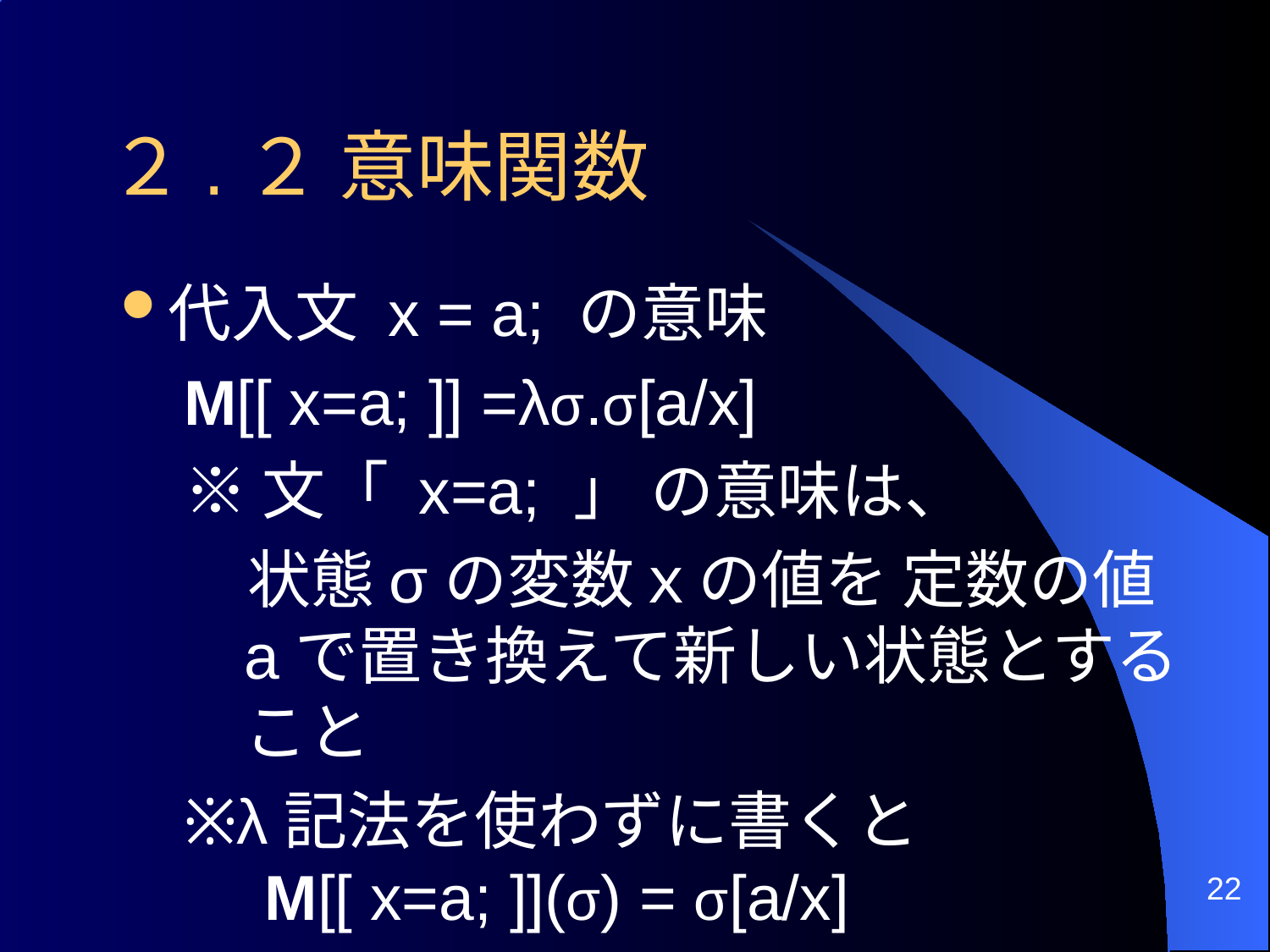

# ２.２ 意味関数
代入文 x = a; の意味
M[[ x=a; ]] =λσ.σ[a/x]
※文「 x=a; 」 の意味は、
状態σの変数ｘの値を 定数の値aで置き換えて新しい状態とすること
※λ記法を使わずに書くと
 M[[ x=a; ]](σ) = σ[a/x]
22